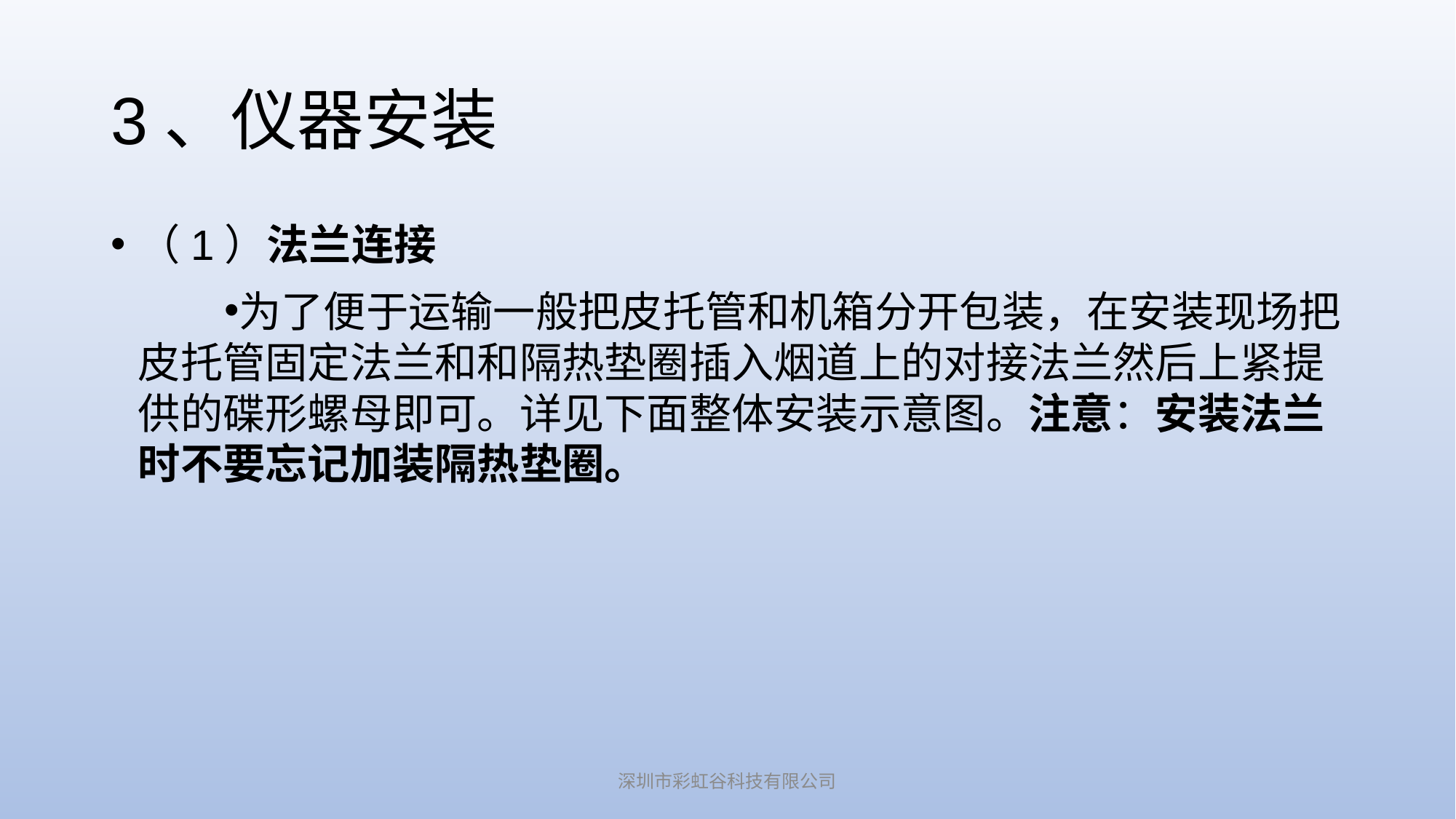

# 3、仪器安装
（1）法兰连接
为了便于运输一般把皮托管和机箱分开包装，在安装现场把皮托管固定法兰和和隔热垫圈插入烟道上的对接法兰然后上紧提供的碟形螺母即可。详见下面整体安装示意图。注意：安装法兰时不要忘记加装隔热垫圈。

深圳市彩虹谷科技有限公司
11